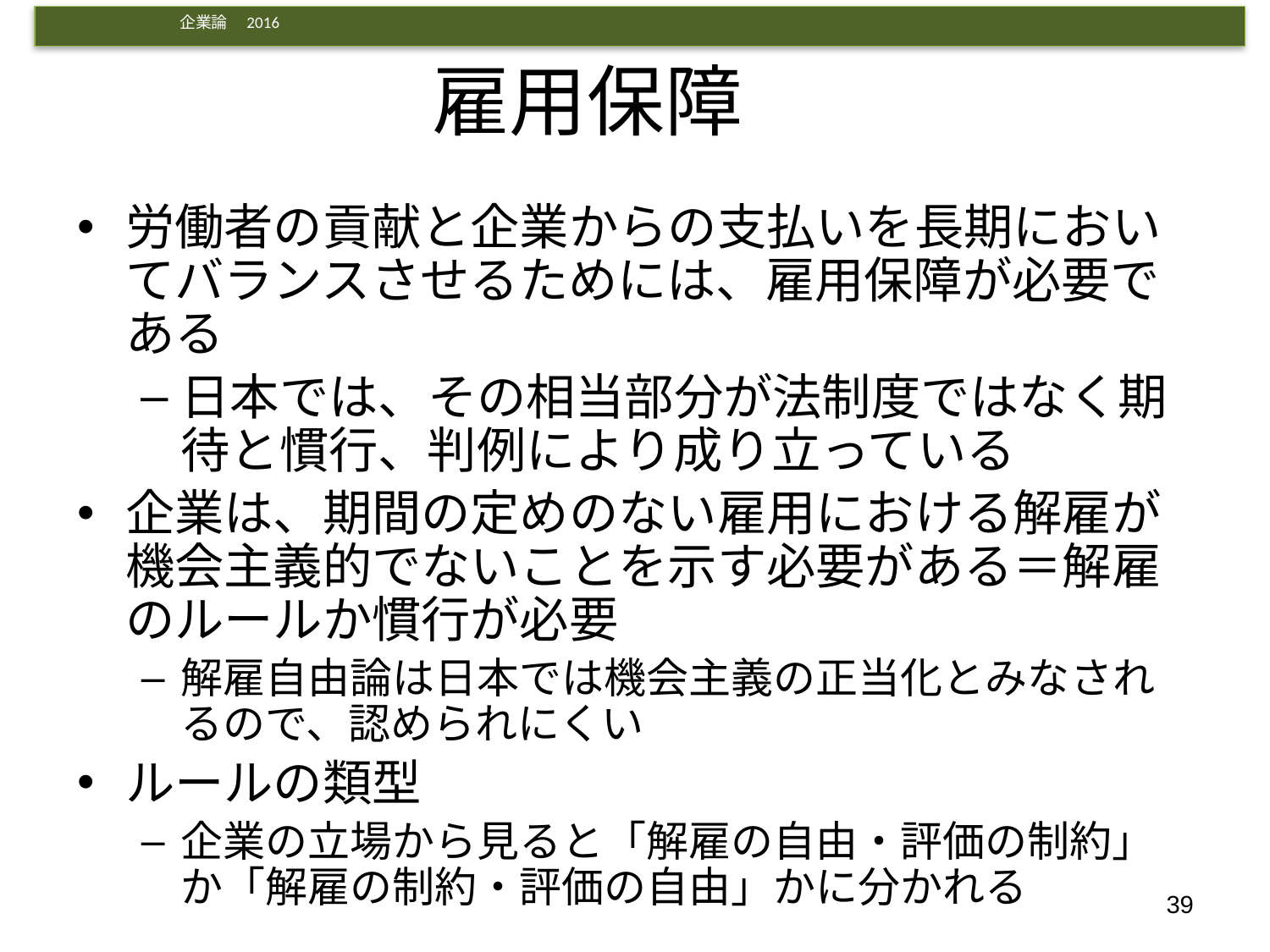

# 雇用保障
労働者の貢献と企業からの支払いを長期においてバランスさせるためには、雇用保障が必要である
日本では、その相当部分が法制度ではなく期待と慣行、判例により成り立っている
企業は、期間の定めのない雇用における解雇が機会主義的でないことを示す必要がある＝解雇のルールか慣行が必要
解雇自由論は日本では機会主義の正当化とみなされるので、認められにくい
ルールの類型
企業の立場から見ると「解雇の自由・評価の制約」か「解雇の制約・評価の自由」かに分かれる

39